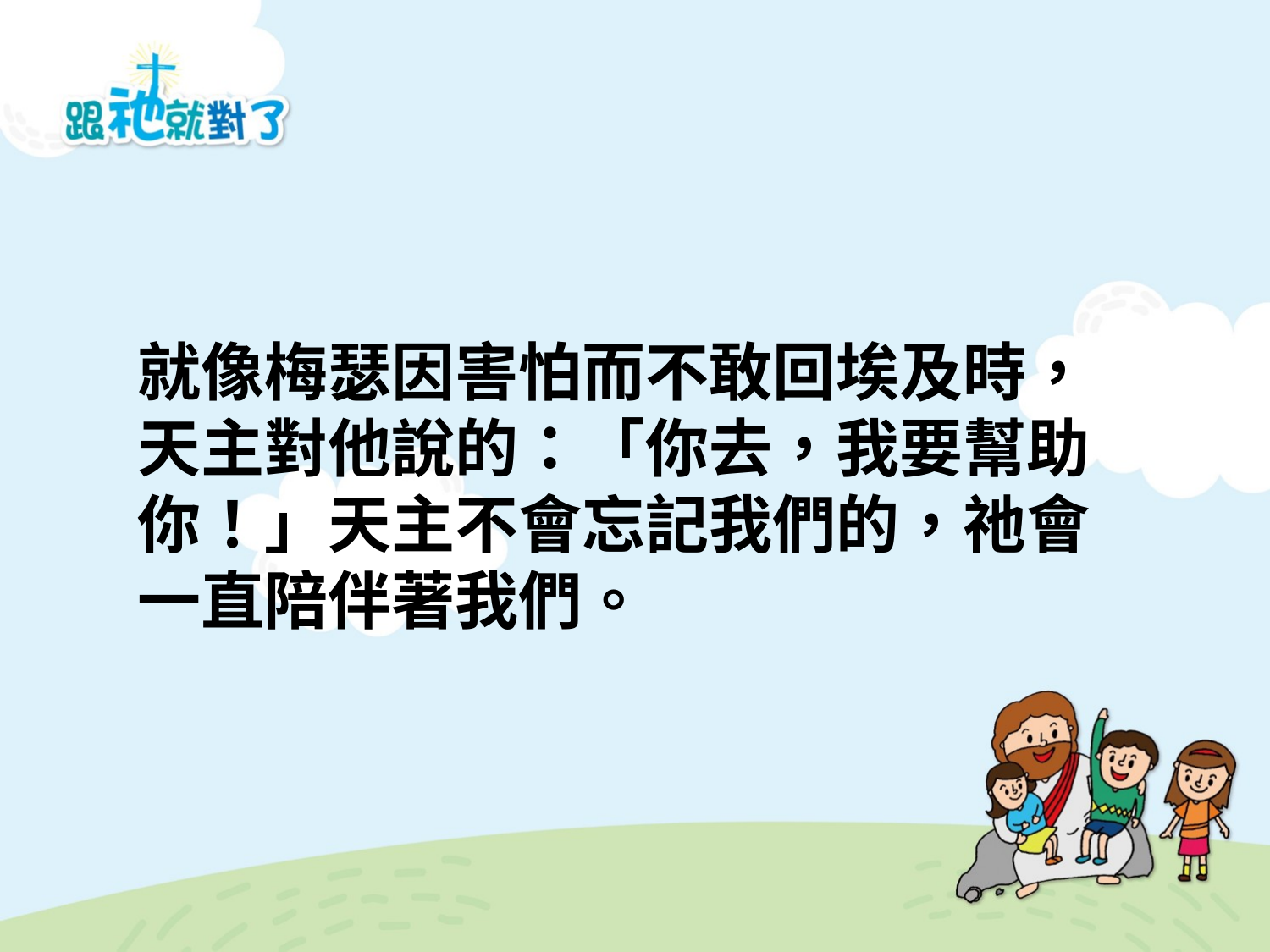

就像梅瑟因害怕而不敢回埃及時，天主對他說的：「你去，我要幫助你！」天主不會忘記我們的，祂會一直陪伴著我們。